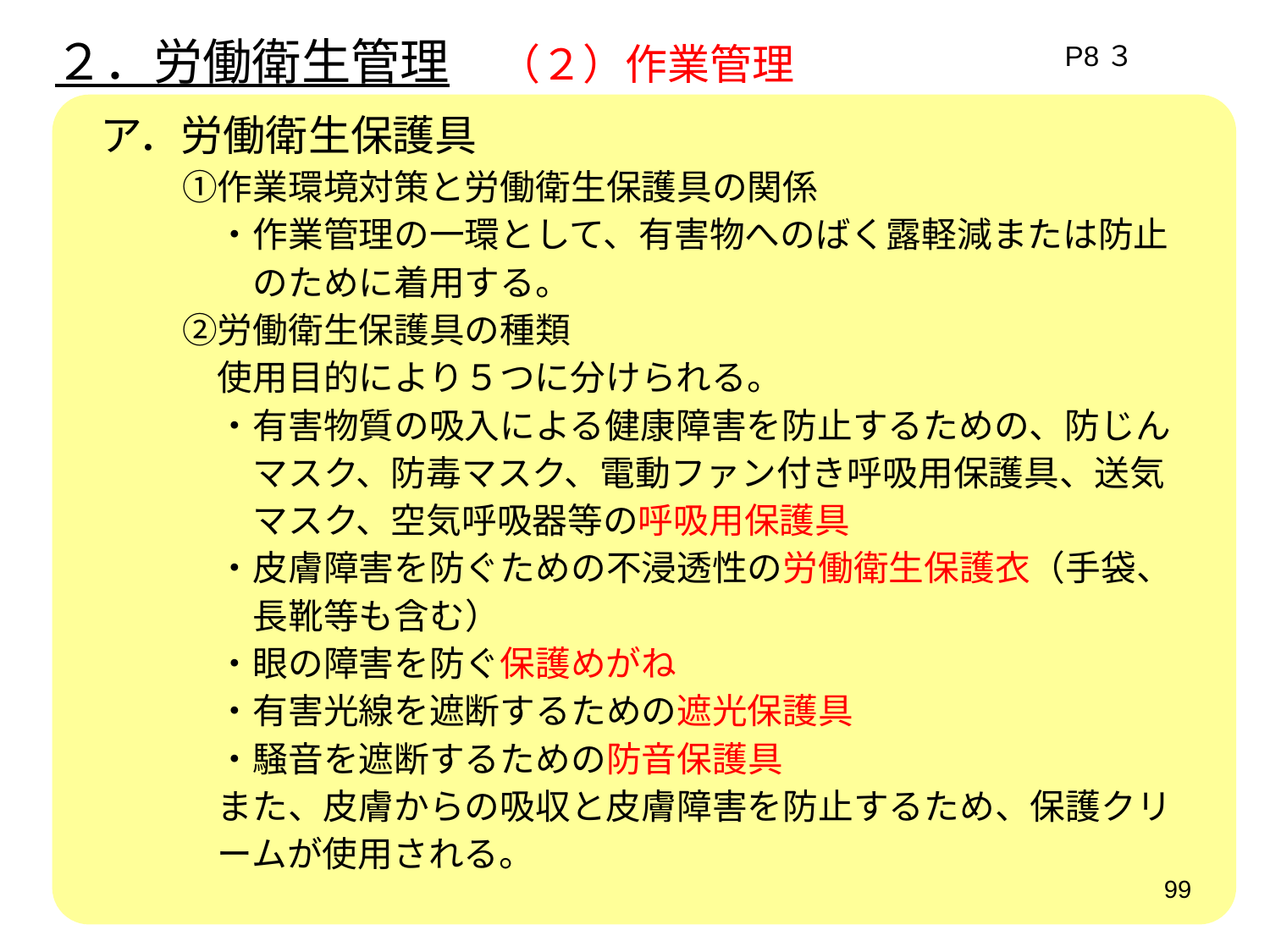

２．労働衛生管理　（２）作業管理
P8３
　ア．労働衛生保護具
　　　①作業環境対策と労働衛生保護具の関係
　　　　・作業管理の一環として、有害物へのばく露軽減または防止
　　　　　のために着用する。
　　　②労働衛生保護具の種類
　　　　使用目的により５つに分けられる。
　　　　・有害物質の吸入による健康障害を防止するための、防じん
　　　　　マスク、防毒マスク、電動ファン付き呼吸用保護具、送気
　　　　　マスク、空気呼吸器等の呼吸用保護具
　　　　・皮膚障害を防ぐための不浸透性の労働衛生保護衣（手袋、
　　　　　長靴等も含む）
　　　　・眼の障害を防ぐ保護めがね
　　　　・有害光線を遮断するための遮光保護具
　　　　・騒音を遮断するための防音保護具
　　　　また、皮膚からの吸収と皮膚障害を防止するため、保護クリ
　　　　ームが使用される。
99